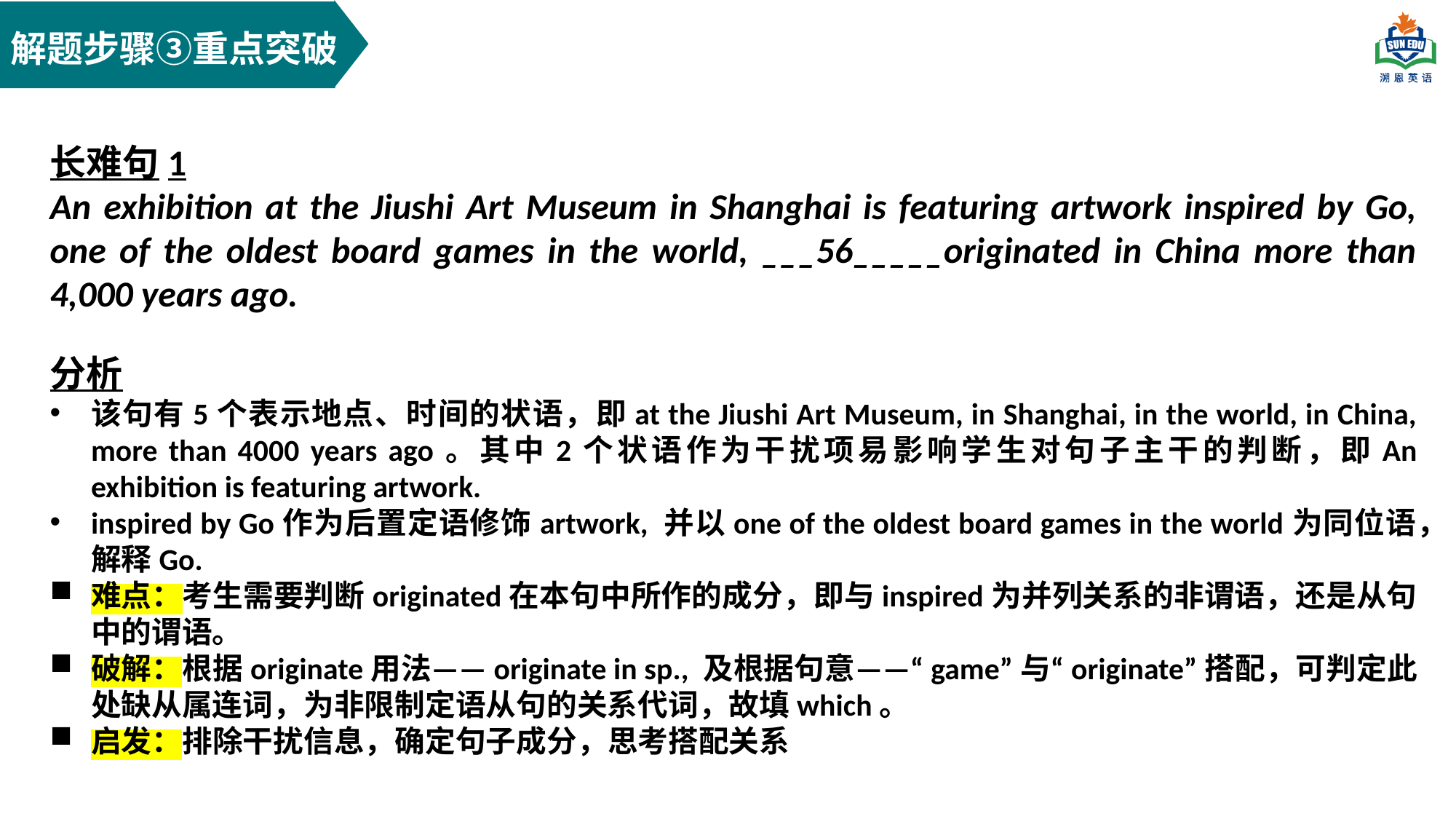

解题步骤③重点突破

长难句1
An exhibition at the Jiushi Art Museum in Shanghai is featuring artwork inspired by Go, one of the oldest board games in the world, ___56_____originated in China more than 4,000 years ago.

分析
该句有5个表示地点、时间的状语，即at the Jiushi Art Museum, in Shanghai, in the world, in China, more than 4000 years ago。其中2个状语作为干扰项易影响学生对句子主干的判断，即An exhibition is featuring artwork.
inspired by Go作为后置定语修饰artwork, 并以one of the oldest board games in the world为同位语，解释Go.
难点：考生需要判断originated在本句中所作的成分，即与inspired为并列关系的非谓语，还是从句中的谓语。
破解：根据originate用法——originate in sp., 及根据句意——“game”与“originate”搭配，可判定此处缺从属连词，为非限制定语从句的关系代词，故填which。
启发：排除干扰信息，确定句子成分，思考搭配关系